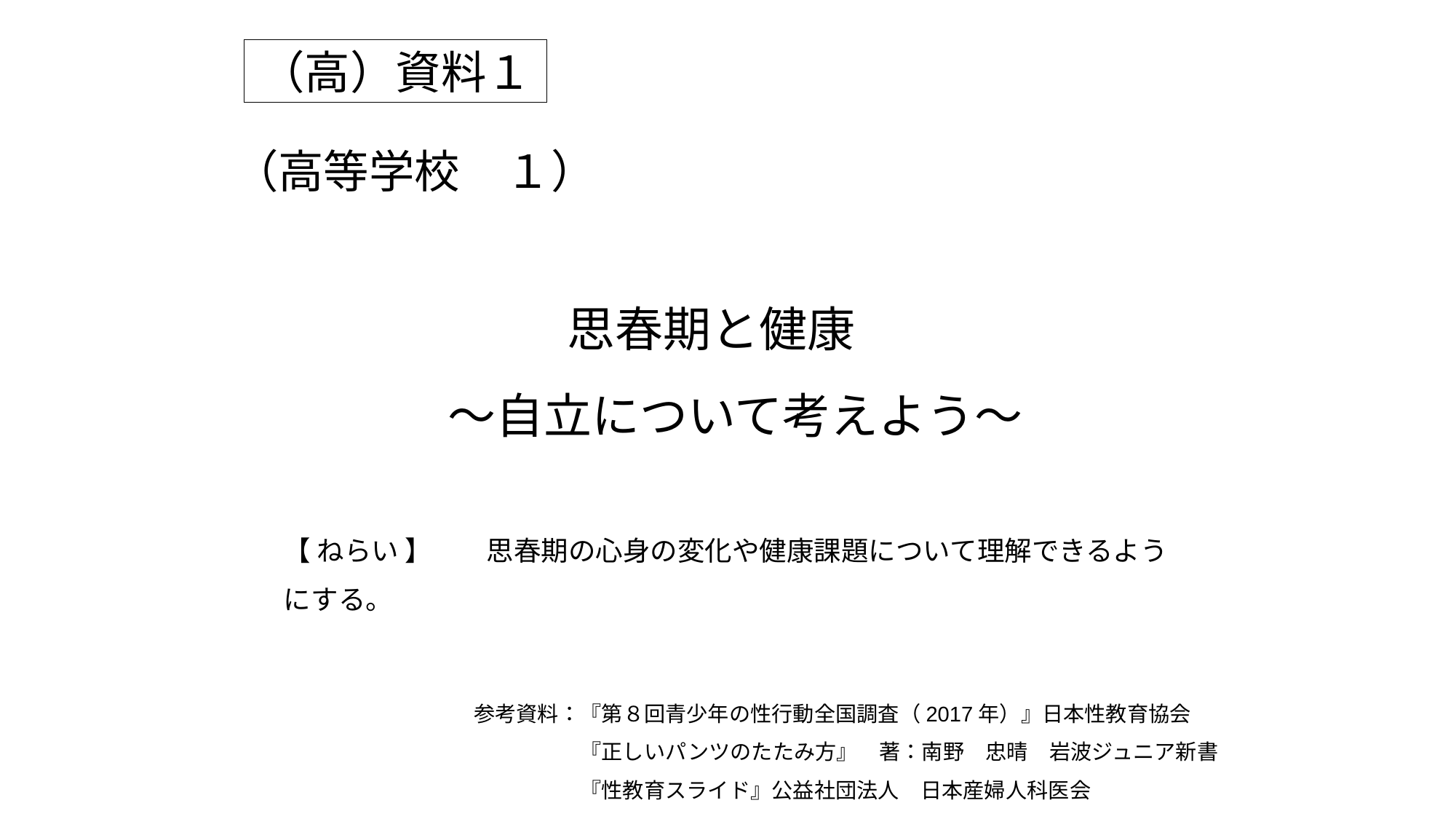

（高）資料１
# （高等学校　１）
思春期と健康
～自立について考えよう～
【 ねらい 】　　思春期の心身の変化や健康課題について理解できるようにする。
参考資料：『第８回青少年の性行動全国調査（2017年）』日本性教育協会
　　　　　『正しいパンツのたたみ方』　著：南野　忠晴　岩波ジュニア新書
　　　　　『性教育スライド』公益社団法人　日本産婦人科医会